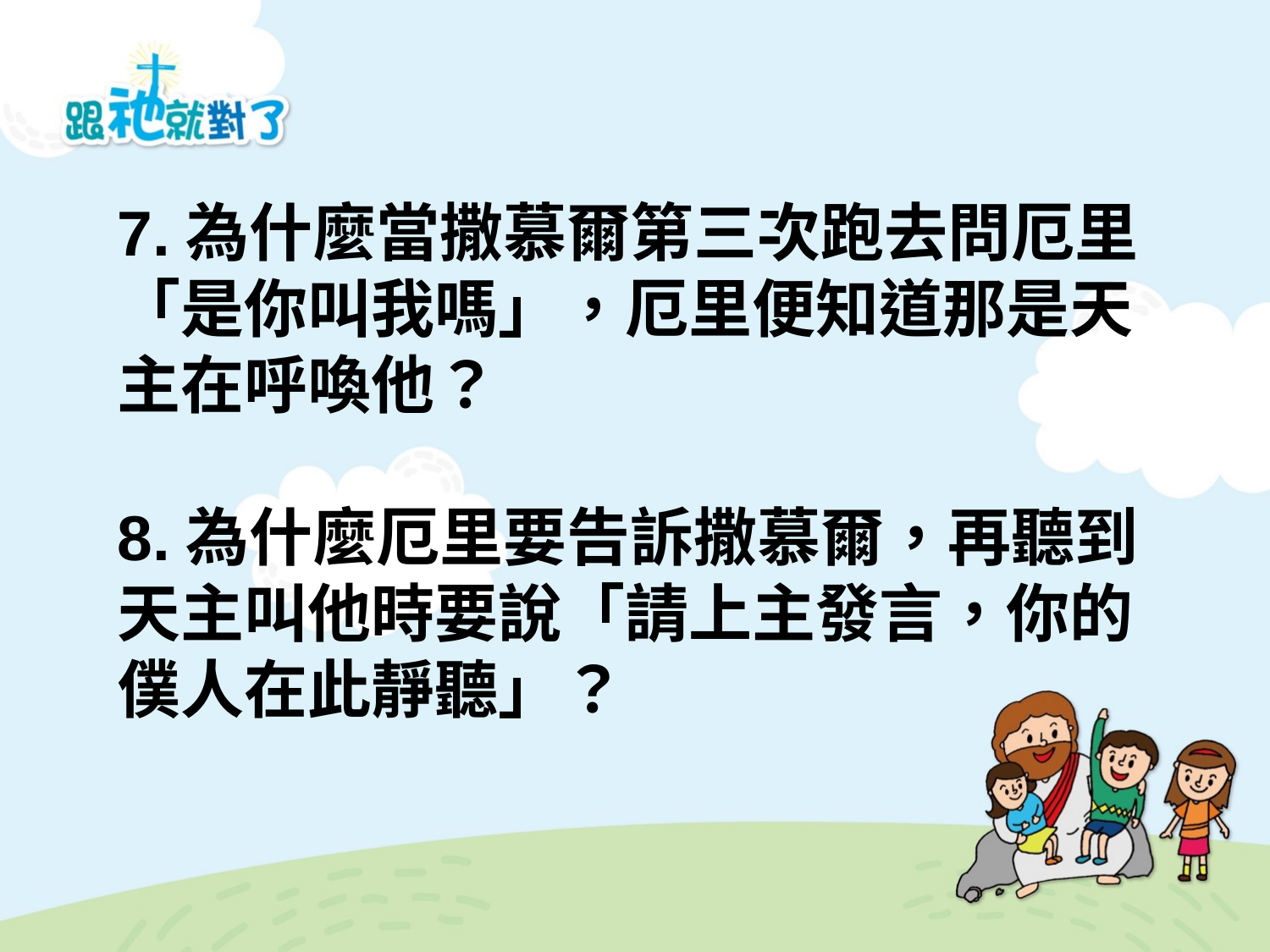

7.為什麼當撒慕爾第三次跑去問厄里「是你叫我嗎」，厄里便知道那是天主在呼喚他？

8.為什麼厄里要告訴撒慕爾，再聽到天主叫他時要說「請上主發言，你的僕人在此靜聽」？